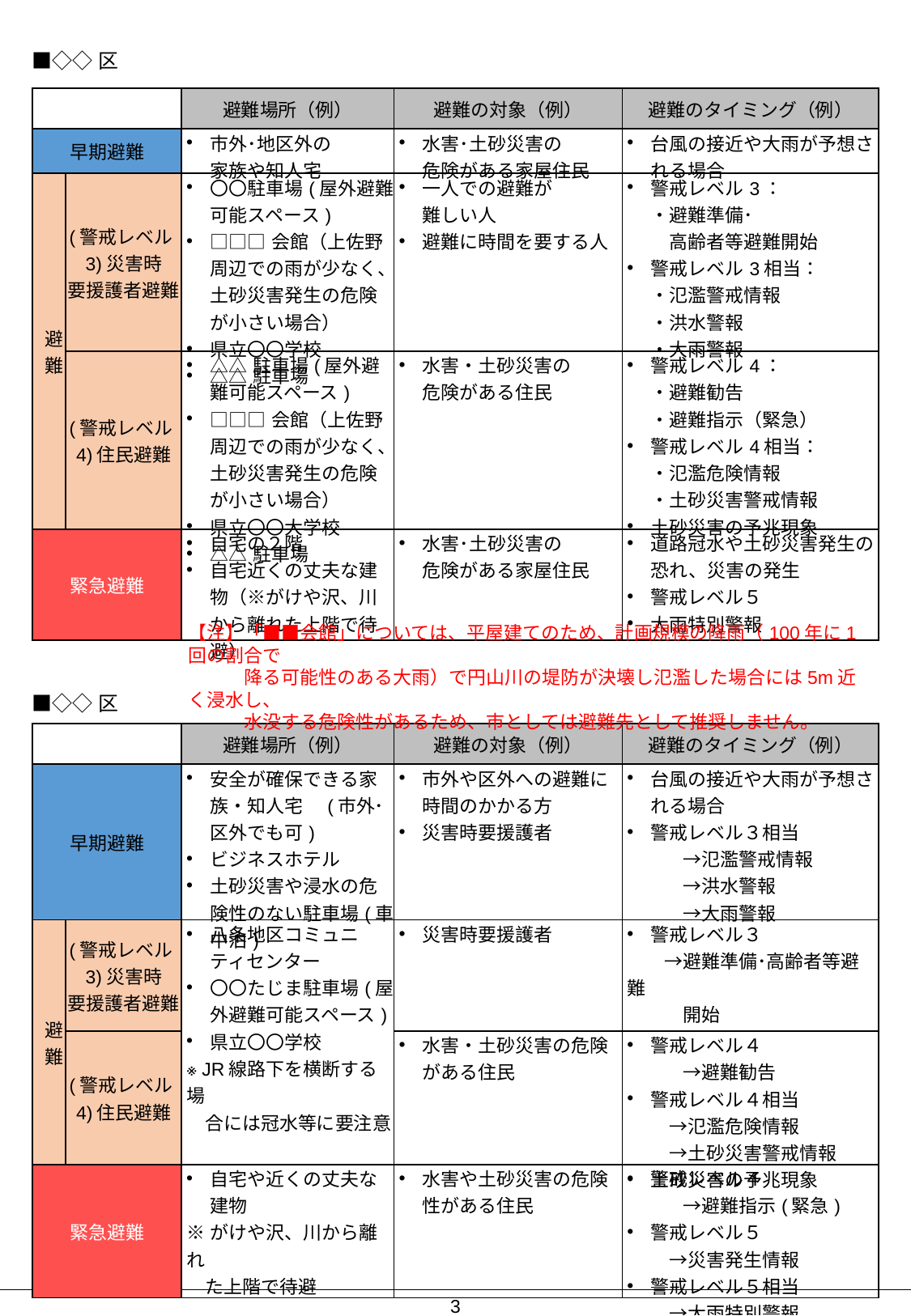

■◇◇区
|  |  | 避難場所（例） | 避難の対象（例） | 避難のタイミング（例） |
| --- | --- | --- | --- | --- |
| 早期避難 |  | 市外･地区外の 家族や知人宅 | 水害･土砂災害の 危険がある家屋住民 | 台風の接近や大雨が予想される場合 |
| 避難 | (警戒レベル3)災害時 要援護者避難 | 〇〇駐車場(屋外避難可能スペース) □□□会館（上佐野周辺での雨が少なく、土砂災害発生の危険が小さい場合） 県立〇〇学校 △△駐車場 | 一人での避難が 難しい人 避難に時間を要する人 | 警戒レベル3： ・避難準備･ 　高齢者等避難開始 警戒レベル3相当： ・氾濫警戒情報 ・洪水警報 ・大雨警報 |
|  | (警戒レベル4)住民避難 | △△駐車場(屋外避難可能スペース) □□□会館（上佐野周辺での雨が少なく、土砂災害発生の危険が小さい場合） 県立〇〇大学校 △△駐車場 | 水害・土砂災害の 危険がある住民 | 警戒レベル4： ・避難勧告 ・避難指示（緊急） 警戒レベル4相当： ・氾濫危険情報 ・土砂災害警戒情報 土砂災害の予兆現象 |
| 緊急避難 |  | 自宅の２階 自宅近くの丈夫な建物（※がけや沢、川から離れた上階で待避） | 水害･土砂災害の 危険がある家屋住民 | 道路冠水や土砂災害発生の恐れ、災害の発生 警戒レベル５ 大雨特別警報 |
【注】「■■会館」については、平屋建てのため、計画規模の降雨（100年に1回の割合で
　　　降る可能性のある大雨）で円山川の堤防が決壊し氾濫した場合には5m近く浸水し、
　　　水没する危険性があるため、市としては避難先として推奨しません。
■◇◇区
|  |  | 避難場所（例） | 避難の対象（例） | 避難のタイミング（例） |
| --- | --- | --- | --- | --- |
| 早期避難 |  | 安全が確保できる家族・知人宅　(市外･区外でも可) ビジネスホテル 土砂災害や浸水の危険性のない駐車場(車中泊) | 市外や区外への避難に時間のかかる方 災害時要援護者 | 台風の接近や大雨が予想される場合 警戒レベル３相当 　　　→氾濫警戒情報 　　　→洪水警報 　　　→大雨警報 |
| 避難 | (警戒レベル3)災害時 要援護者避難 | 八条地区コミュニティセンター 〇〇たじま駐車場(屋外避難可能スペース) 県立〇〇学校 ※JR線路下を横断する場 　合には冠水等に要注意 | 災害時要援護者 | 警戒レベル３ 　　→避難準備･高齢者等避難 　　　開始 |
|  | (警戒レベル4)住民避難 |  | 水害・土砂災害の危険がある住民 | 警戒レベル４ 　　　→避難勧告 警戒レベル４相当 　→氾濫危険情報 　→土砂災害警戒情報 土砂災害の予兆現象 |
| 緊急避難 |  | 自宅や近くの丈夫な建物 ※がけや沢、川から離れ 　た上階で待避 | 水害や土砂災害の危険性がある住民 | 警戒レベル４ 　　　→避難指示(緊急) 警戒レベル５ 　→災害発生情報 警戒レベル５相当 　→大雨特別警報 |
3